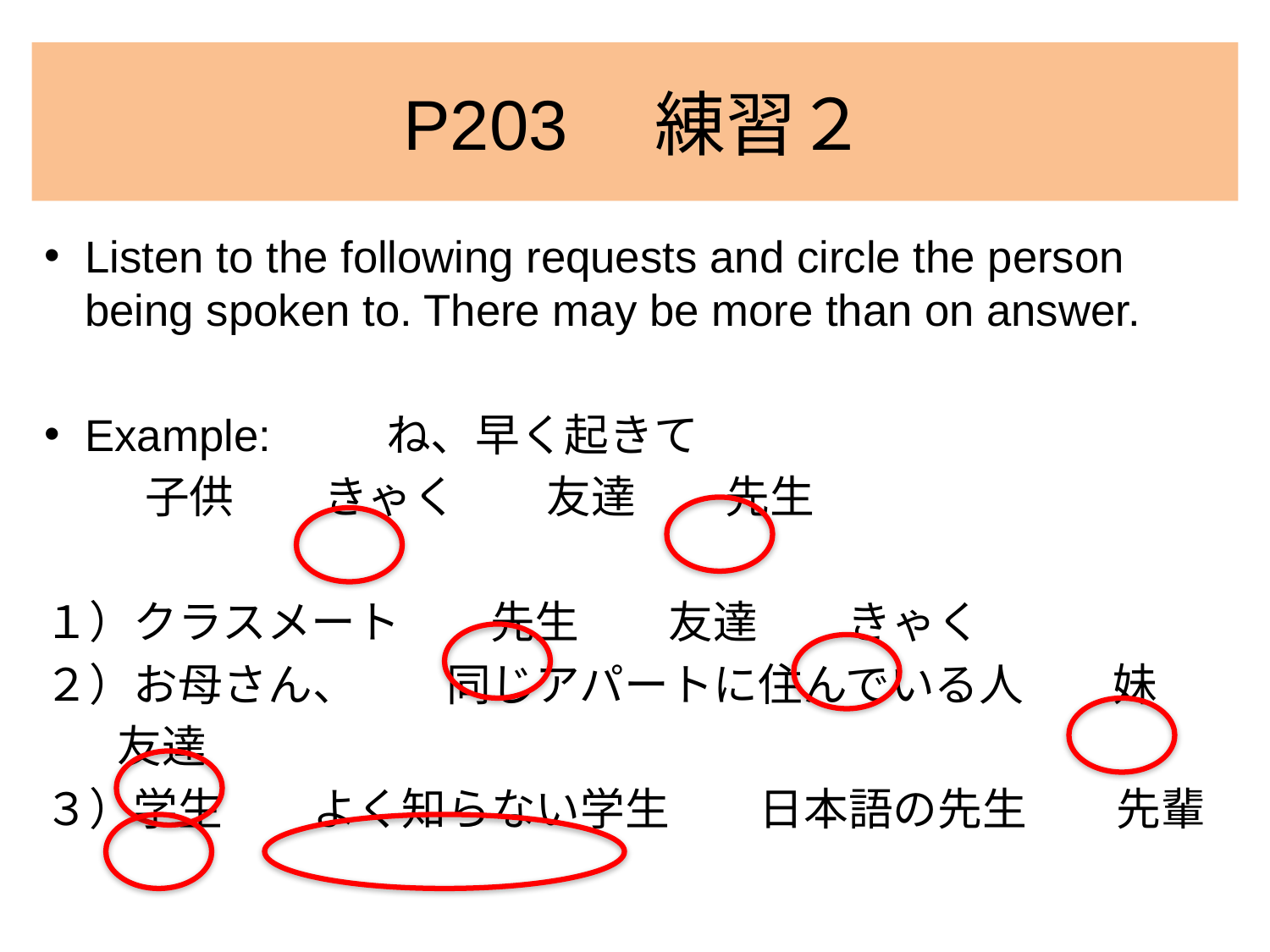

# P203　練習２
Listen to the following requests and circle the person being spoken to. There may be more than on answer.

Example:  	ね、早く起きて
		子供　　きゃく　　友達　　先生

１）クラスメート　　先生　　友達　　きゃく
２）お母さん、　　同じアパートに住んでいる人　　妹
  　友達
３）学生　　よく知らない学生　　日本語の先生　　先輩